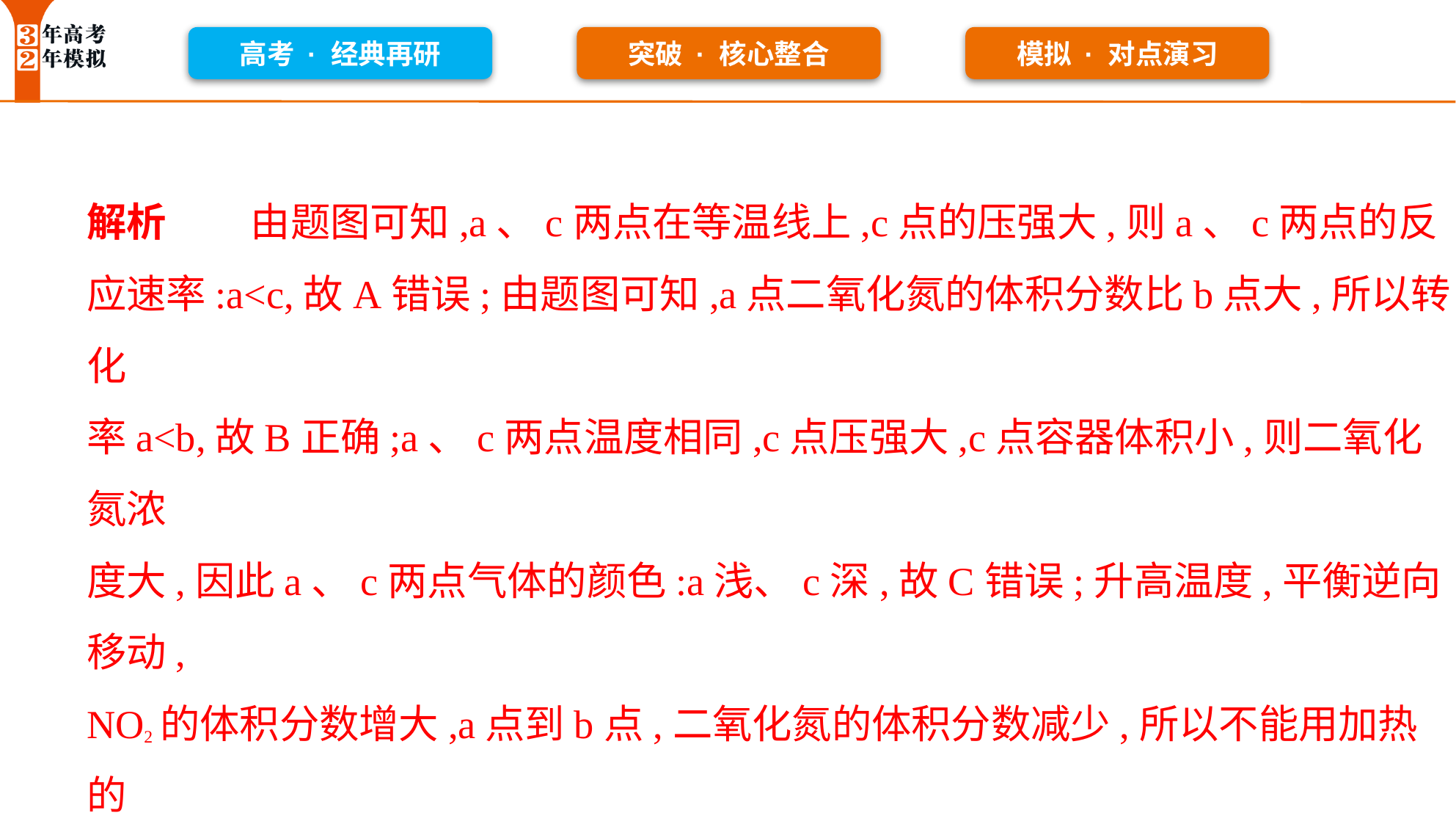

解析     　由题图可知,a、c两点在等温线上,c点的压强大,则a、c两点的反
应速率:a<c,故A错误;由题图可知,a点二氧化氮的体积分数比b点大,所以转化
率a<b,故B正确;a、c两点温度相同,c点压强大,c点容器体积小,则二氧化氮浓
度大,因此a、c两点气体的颜色:a浅、c深,故C错误;升高温度,平衡逆向移动,
NO2的体积分数增大,a点到b点,二氧化氮的体积分数减少,所以不能用加热的
方法实现由a点到b点的转变,故D错误。